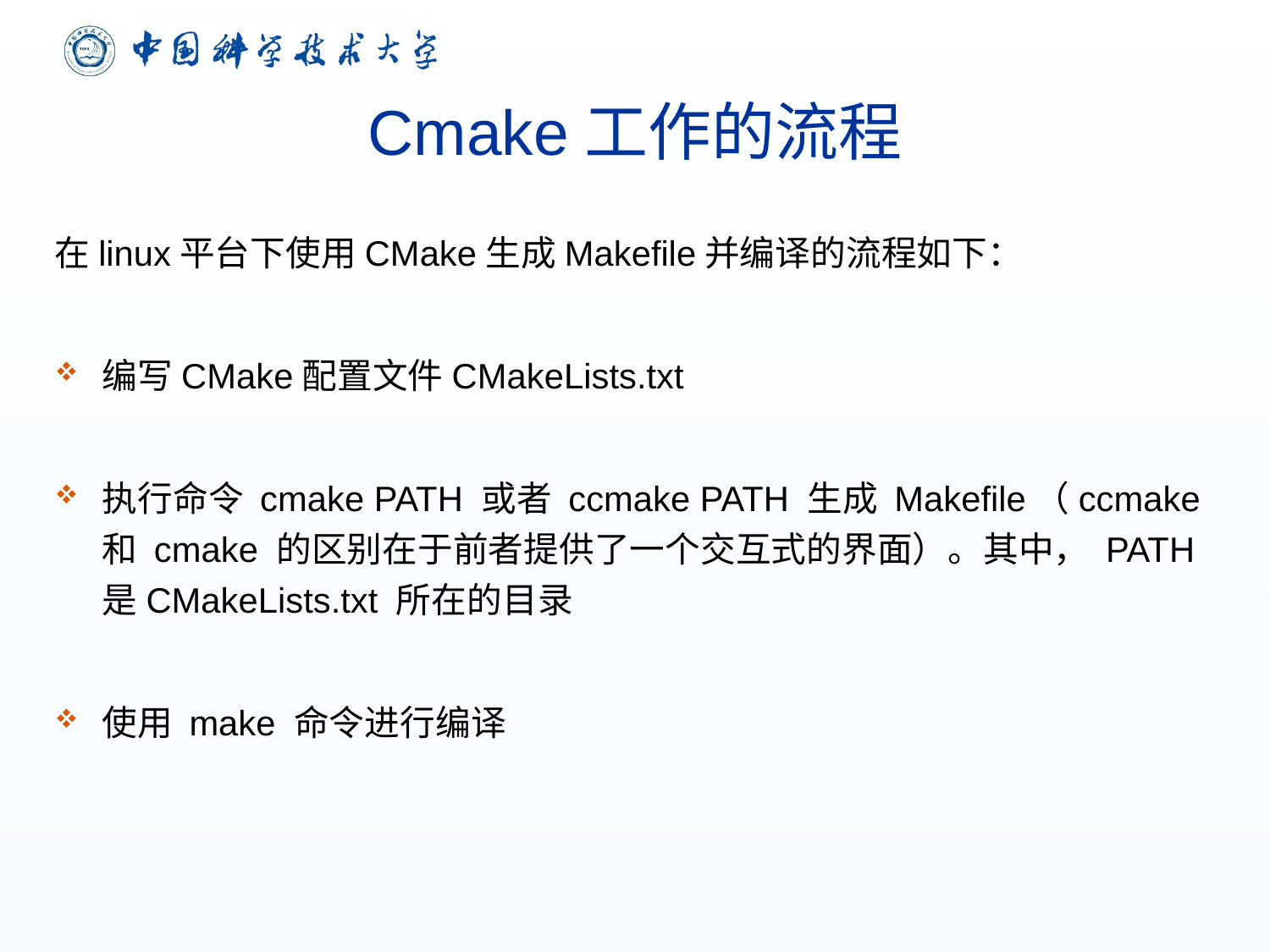

# Cmake工作的流程
在linux平台下使用CMake生成Makefile并编译的流程如下：

编写CMake配置文件CMakeLists.txt

执行命令 cmake PATH 或者 ccmake PATH 生成 Makefile（ccmake 和 cmake 的区别在于前者提供了一个交互式的界面）。其中， PATH是CMakeLists.txt 所在的目录

使用 make 命令进行编译